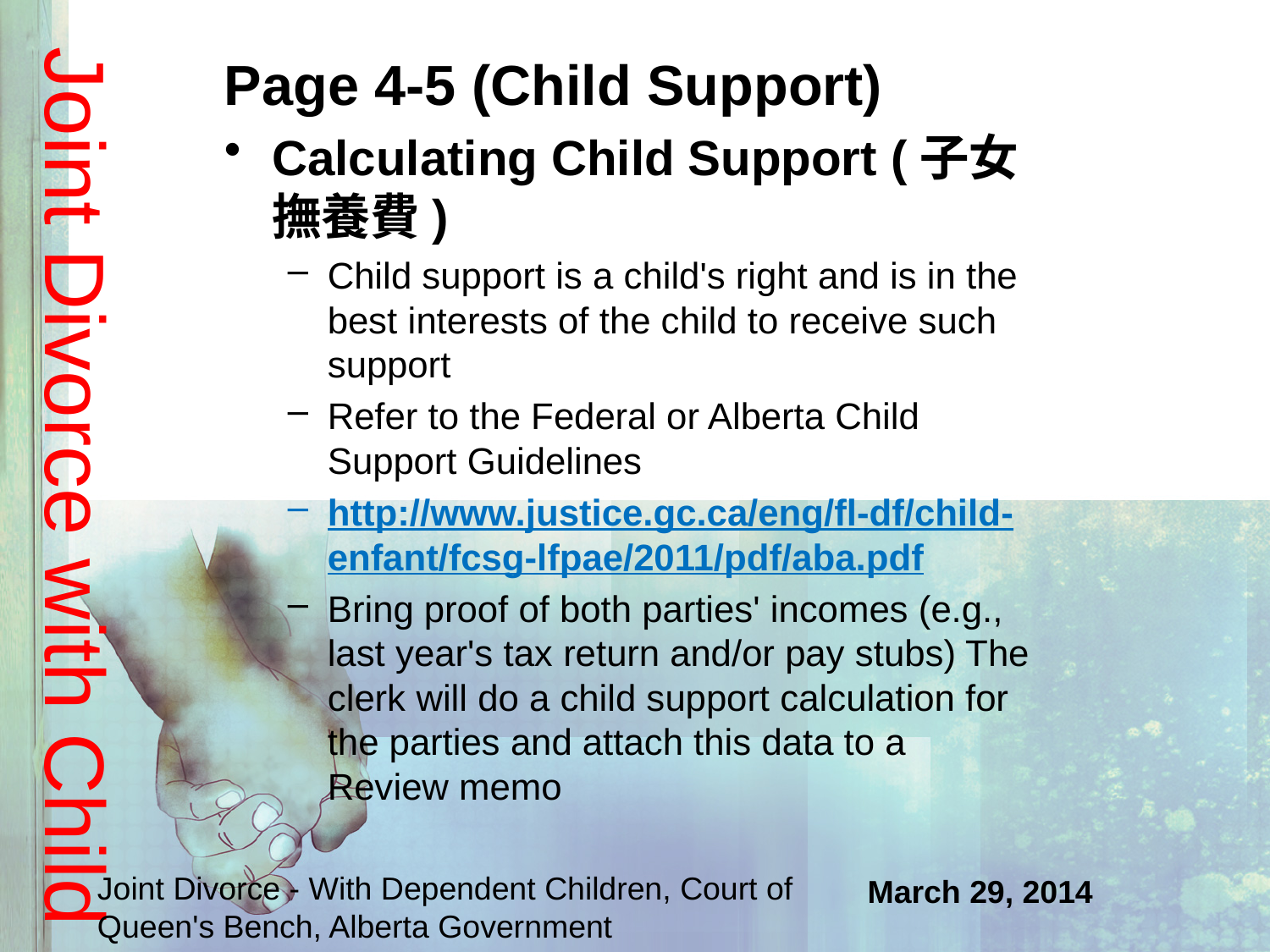

# Joint Divorce with Child
Page 4-5 (Child Support)
Calculating Child Support (子女撫養費)
Child support is a child's right and is in the best interests of the child to receive such support
Refer to the Federal or Alberta Child Support Guidelines
http://www.justice.gc.ca/eng/fl-df/child-enfant/fcsg-lfpae/2011/pdf/aba.pdf
Bring proof of both parties' incomes (e.g., last year's tax return and/or pay stubs) The clerk will do a child support calculation for the parties and attach this data to a Review memo

Joint Divorce - With Dependent Children, Court of Queen's Bench, Alberta Government
March 29, 2014